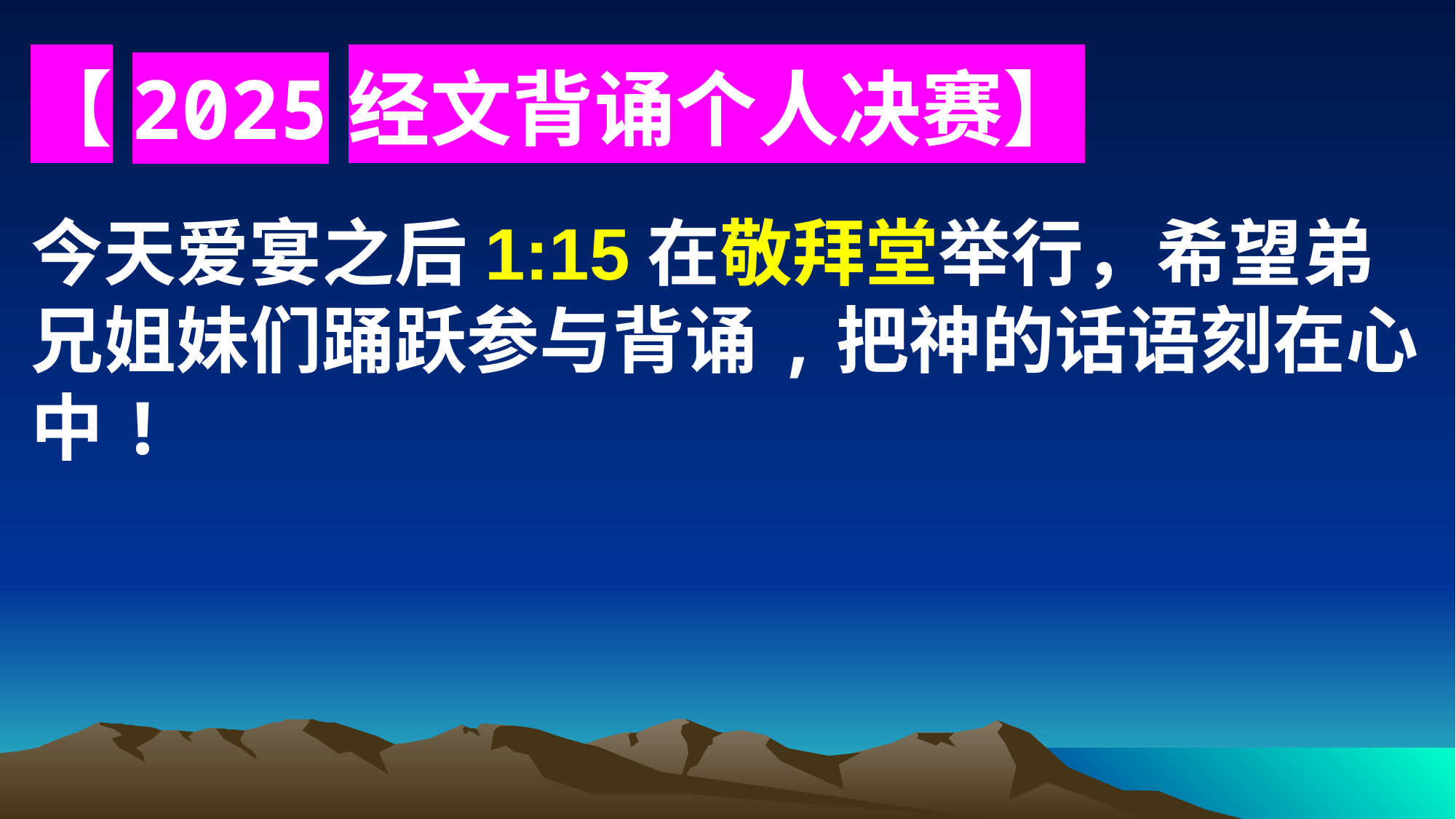

# 【2025经文背诵个人决赛】 今天爱宴之后1:15在敬拜堂举行，希望弟兄姐妹们踊跃参与背诵,把神的话语刻在心中!